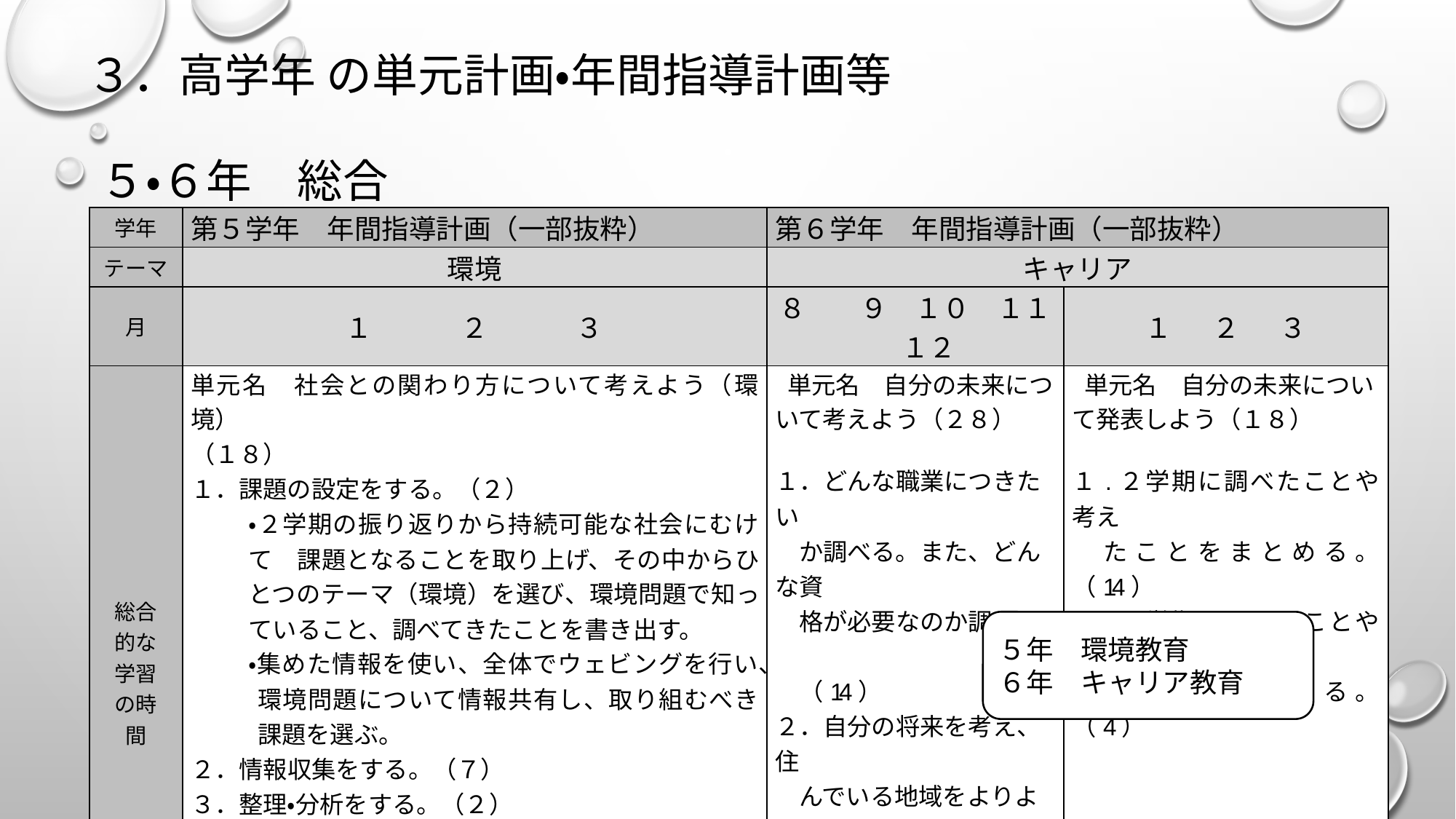

３．高学年 の単元計画・年間指導計画等
５・６年　総合

| 学年 | 第５学年　年間指導計画（一部抜粋） | 第６学年　年間指導計画（一部抜粋） |  |
| --- | --- | --- | --- |
| テーマ | 環境 | キャリア |  |
| 月 | １　　 　２　　 　３ | ８　　９　１０　１１　１２ | １２３ |
| 総合的な学習の時間 | 単元名　社会との関わり方について考えよう（環境） （１８） １．課題の設定をする。（２） ・２学期の振り返りから持続可能な社会にむけて　課題となることを取り上げ、その中からひとつのテーマ（環境）を選び、環境問題で知っていること、調べてきたことを書き出す。 ・集めた情報を使い、全体でウェビングを行い、環境問題について情報共有し、取り組むべき課題を選ぶ。 ２．情報収集をする。（７） ３．整理・分析をする。（２） ４．新聞やプレゼンテーションソフトなどにまとめる。（５） ５．活動を振り返り、自分の生き方を見つめなおす。（２） | 単元名　自分の未来について考えよう（２８）   １．どんな職業につきたい　 　か調べる。また、どんな資 　格が必要なのか調べる　　 　（14） ２．自分の将来を考え、住 　んでいる地域をよりよくす 　るためには、何ができる 　か考える。（14） | 単元名　自分の未来について発表しよう（１８）   １.２学期に調べたことや考え 　たことをまとめる。（14） ２.２学期に調べたことや考え 　たことを発表する。（4） |
５年　環境教育
６年　キャリア教育